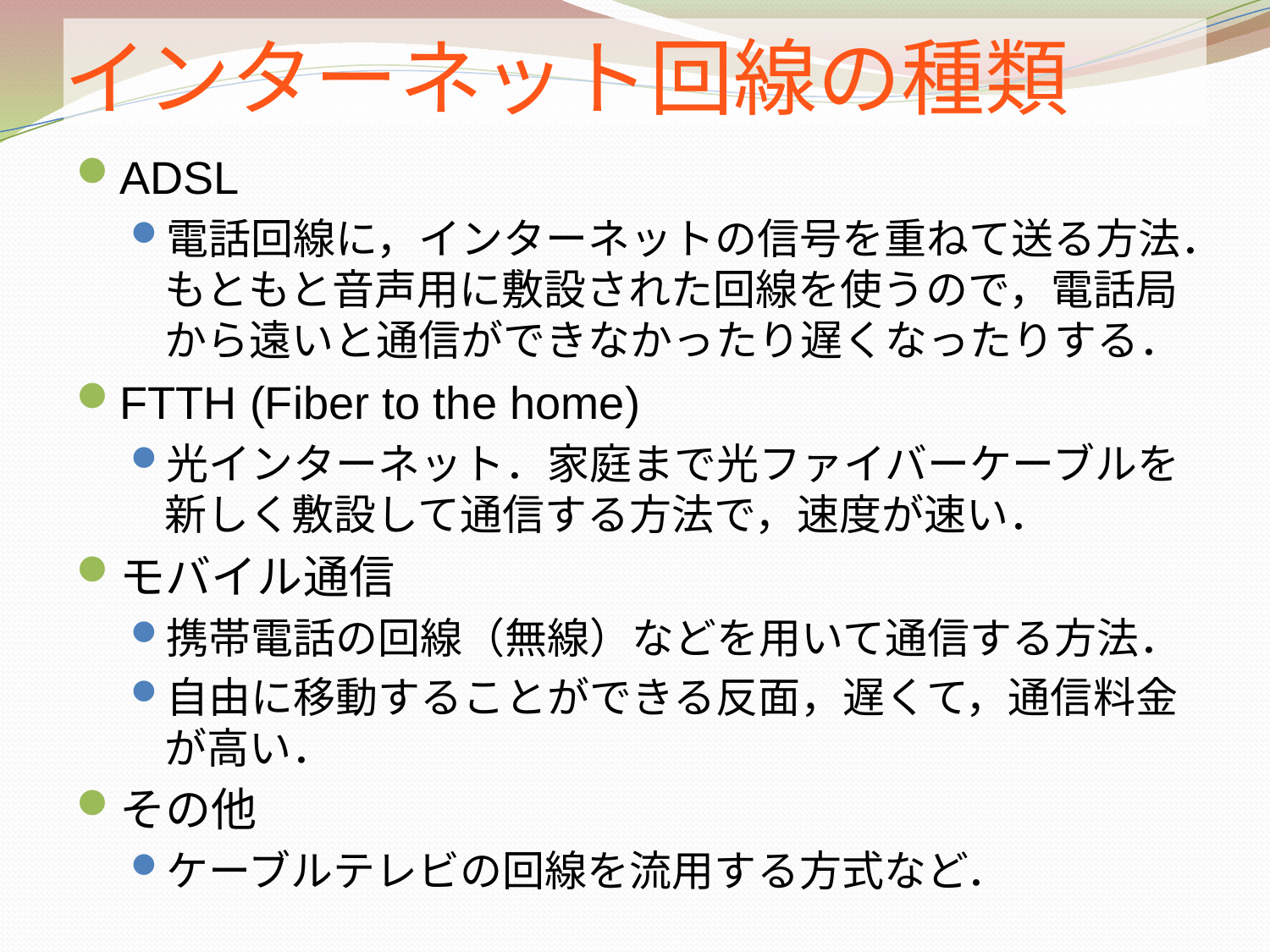

# インターネット回線の種類
ADSL
電話回線に，インターネットの信号を重ねて送る方法．もともと音声用に敷設された回線を使うので，電話局から遠いと通信ができなかったり遅くなったりする．
FTTH (Fiber to the home)
光インターネット．家庭まで光ファイバーケーブルを新しく敷設して通信する方法で，速度が速い．
モバイル通信
携帯電話の回線（無線）などを用いて通信する方法．
自由に移動することができる反面，遅くて，通信料金が高い．
その他
ケーブルテレビの回線を流用する方式など．